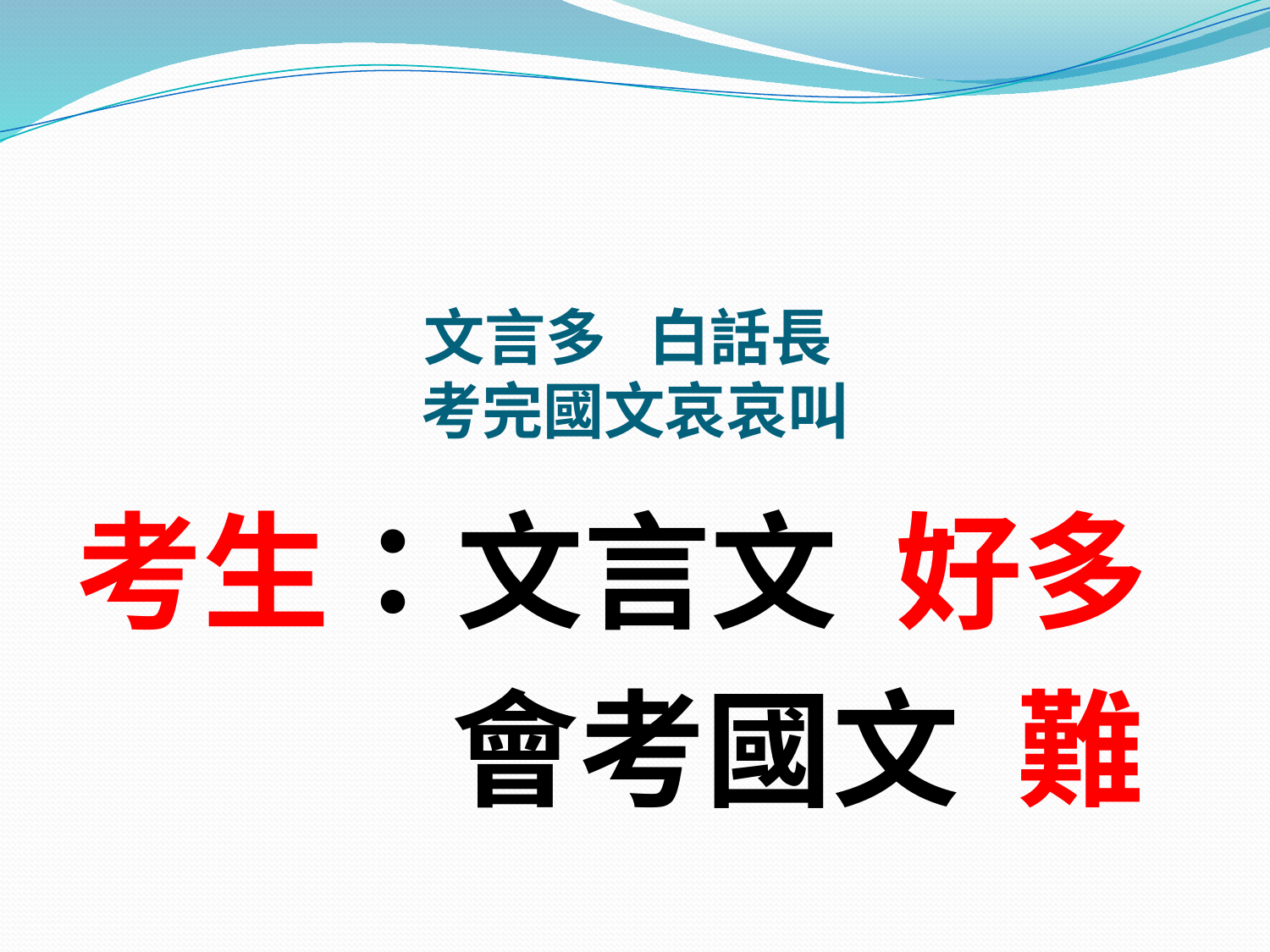

# 文言多   白話長 考完國文哀哀叫
考生：文言文  好多
            會考國文  難